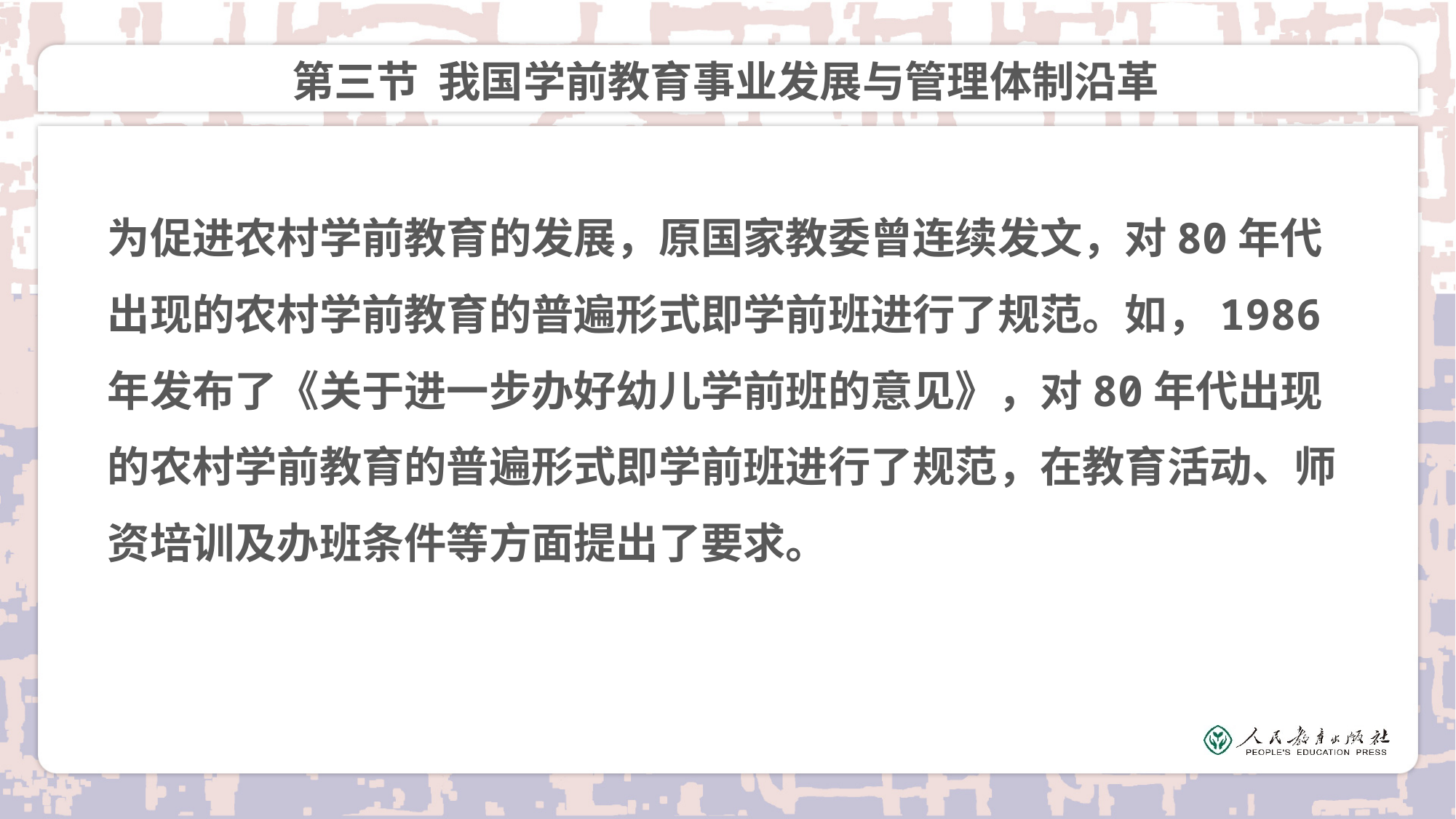

# 第三节  我国学前教育事业发展与管理体制沿革
为促进农村学前教育的发展，原国家教委曾连续发文，对80年代出现的农村学前教育的普遍形式即学前班进行了规范。如，1986年发布了《关于进一步办好幼儿学前班的意见》，对80年代出现的农村学前教育的普遍形式即学前班进行了规范，在教育活动、师资培训及办班条件等方面提出了要求。